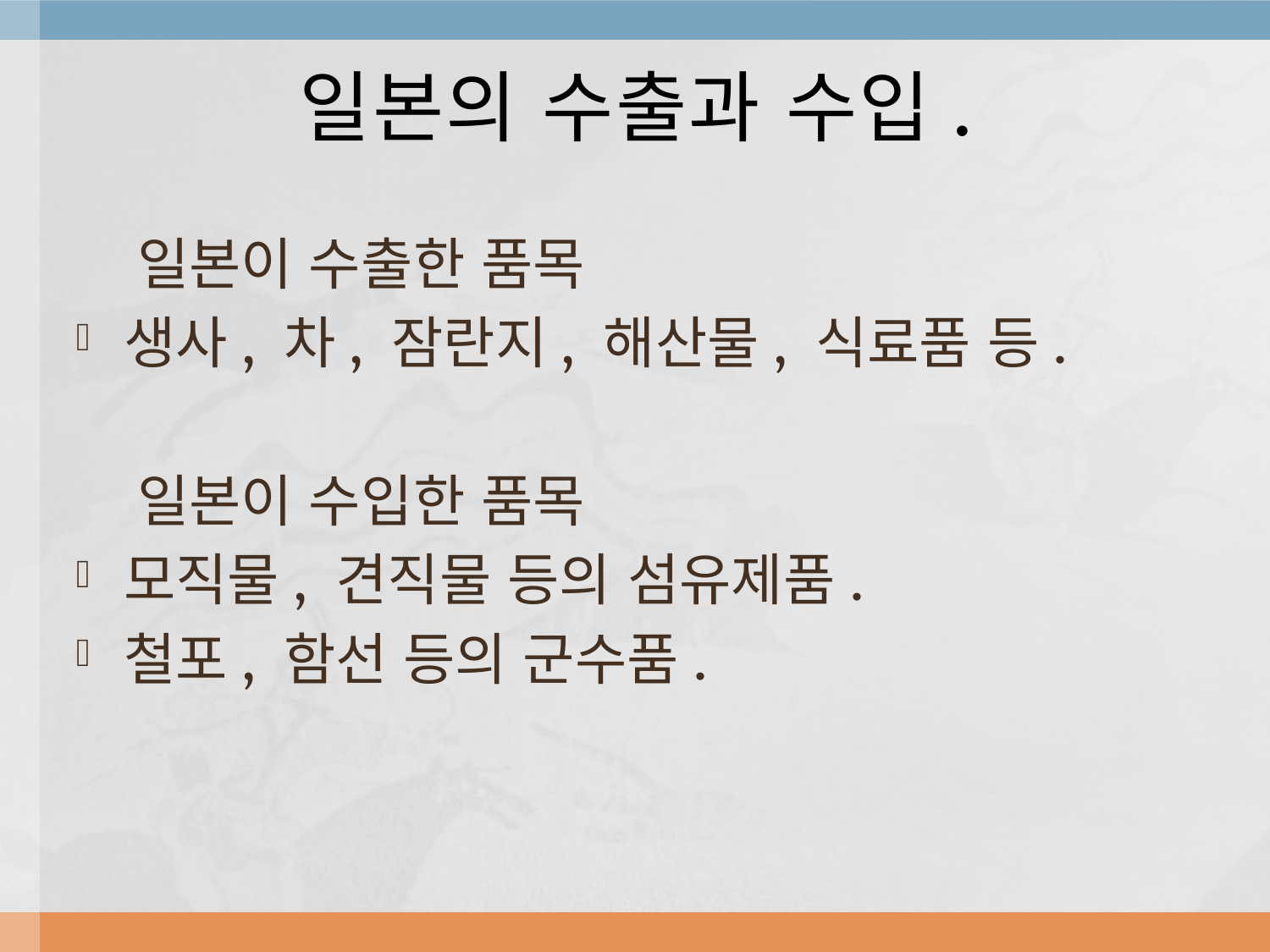

# 일본의 수출과 수입.
   일본이 수출한 품목
생사, 차, 잠란지, 해산물, 식료품 등.

   일본이 수입한 품목
모직물, 견직물 등의 섬유제품.
철포, 함선 등의 군수품.